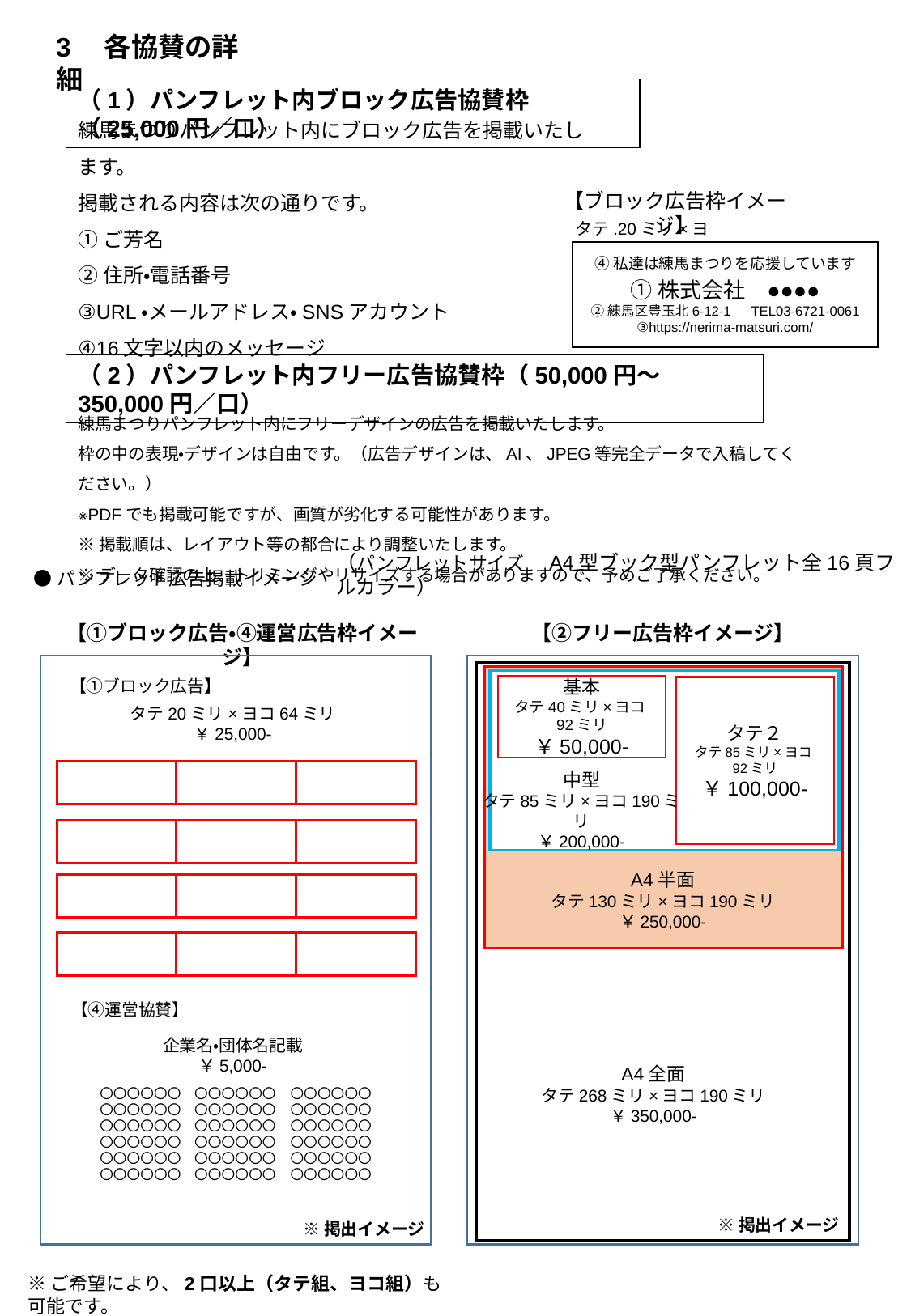

3　各協賛の詳細
（1）パンフレット内ブロック広告協賛枠（25,000円／口）
練馬まつりパンフレット内にブロック広告を掲載いたします。
掲載される内容は次の通りです。
①ご芳名
②住所・電話番号
③URL・メールアドレス・SNSアカウント
④16文字以内のメッセージ
【ブロック広告枠イメージ】
タテ.20ミリ×ヨコ.64ミリ
④私達は練馬まつりを応援しています

①株式会社　●●●●
②練馬区豊玉北6-12-1　TEL03-6721-0061
③https://nerima-matsuri.com/
（2）パンフレット内フリー広告協賛枠（50,000円～350,000円／口）
練馬まつりパンフレット内にフリーデザインの広告を掲載いたします。
枠の中の表現・デザインは自由です。（広告デザインは、AI、JPEG等完全データで入稿してください。）
※PDFでも掲載可能ですが、画質が劣化する可能性があります。
※掲載順は、レイアウト等の都合により調整いたします。
※データ確認の上、トリミングやリサイズする場合がありますので、予めご了承ください。
（パンフレットサイズ　A4型ブック型パンフレット全16頁フルカラー）
●パンフレット広告掲載イメージ
【①ブロック広告・④運営広告枠イメージ】
【②フリー広告枠イメージ】

【①ブロック広告】

基本
タテ40ミリ×ヨコ92ミリ
￥50,000-
タテ２
タテ85ミリ×ヨコ92ミリ
￥100,000-
タテ20ミリ×ヨコ64ミリ
￥25,000-

中型
タテ85ミリ×ヨコ190ミリ
￥200,000-

A4半面
タテ130ミリ×ヨコ190ミリ
￥250,000-

【④運営協賛】
企業名・団体名記載
￥5,000-
A4全面
タテ268ミリ×ヨコ190ミリ
￥350,000-
〇〇〇〇〇〇
〇〇〇〇〇〇
〇〇〇〇〇〇
〇〇〇〇〇〇
〇〇〇〇〇〇
〇〇〇〇〇〇

〇〇〇〇〇〇
〇〇〇〇〇〇
〇〇〇〇〇〇
〇〇〇〇〇〇
〇〇〇〇〇〇
〇〇〇〇〇〇

〇〇〇〇〇〇
〇〇〇〇〇〇
〇〇〇〇〇〇
〇〇〇〇〇〇
〇〇〇〇〇〇
〇〇〇〇〇〇

※掲出イメージ
※掲出イメージ
※ご希望により、2口以上（タテ組、ヨコ組）も可能です。